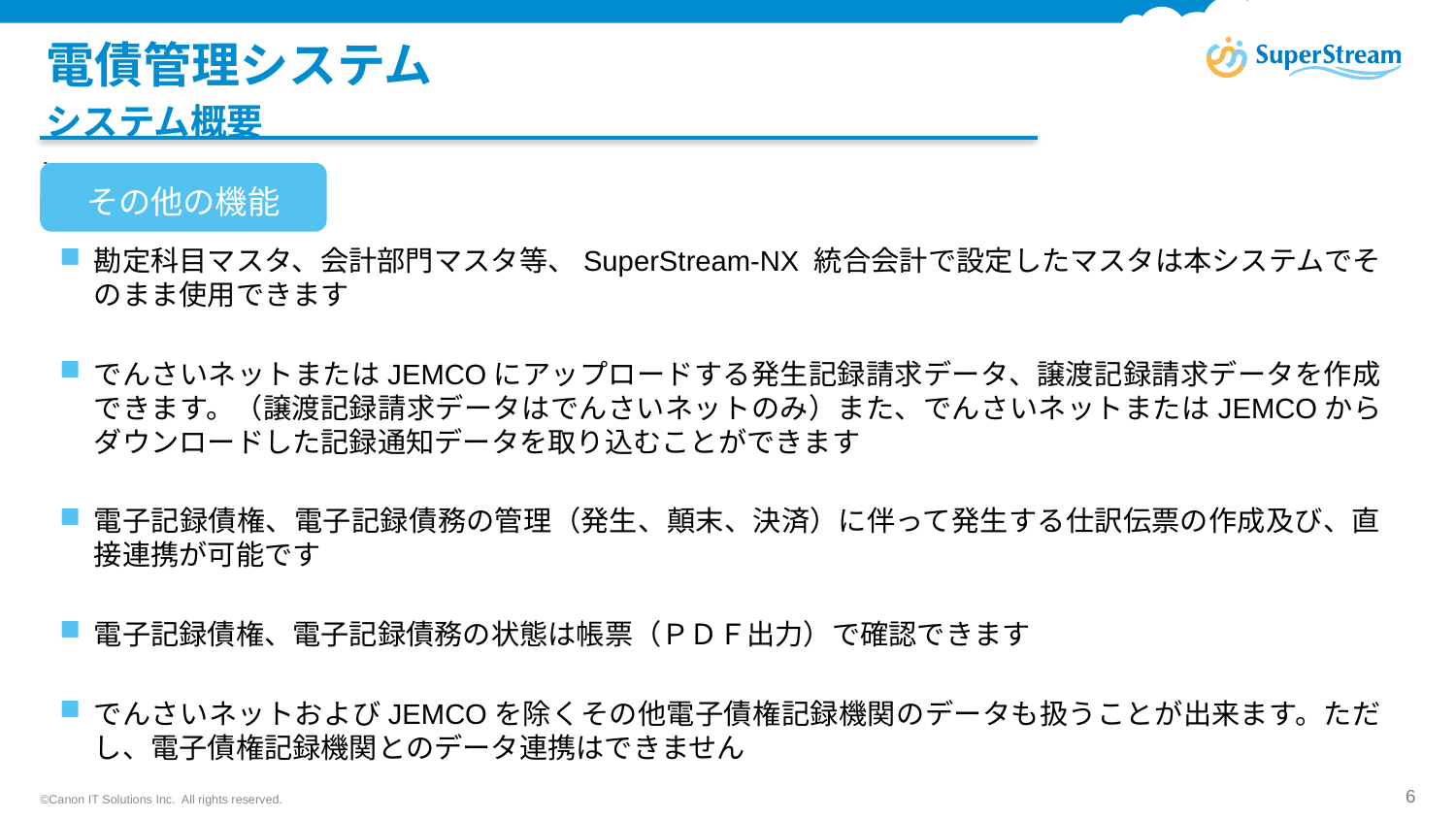

# 電債管理システム
システム概要
その他の機能
勘定科目マスタ、会計部門マスタ等、SuperStream-NX 統合会計で設定したマスタは本システムでそのまま使用できます

でんさいネットまたはJEMCOにアップロードする発生記録請求データ、譲渡記録請求データを作成できます。（譲渡記録請求データはでんさいネットのみ）また、でんさいネットまたはJEMCOからダウンロードした記録通知データを取り込むことができます

電子記録債権、電子記録債務の管理（発生、顛末、決済）に伴って発生する仕訳伝票の作成及び、直接連携が可能です

電子記録債権、電子記録債務の状態は帳票（ＰＤＦ出力）で確認できます

でんさいネットおよびJEMCOを除くその他電子債権記録機関のデータも扱うことが出来ます。ただし、電子債権記録機関とのデータ連携はできません

信託データ
©Canon IT Solutions Inc.  All rights reserved.
6